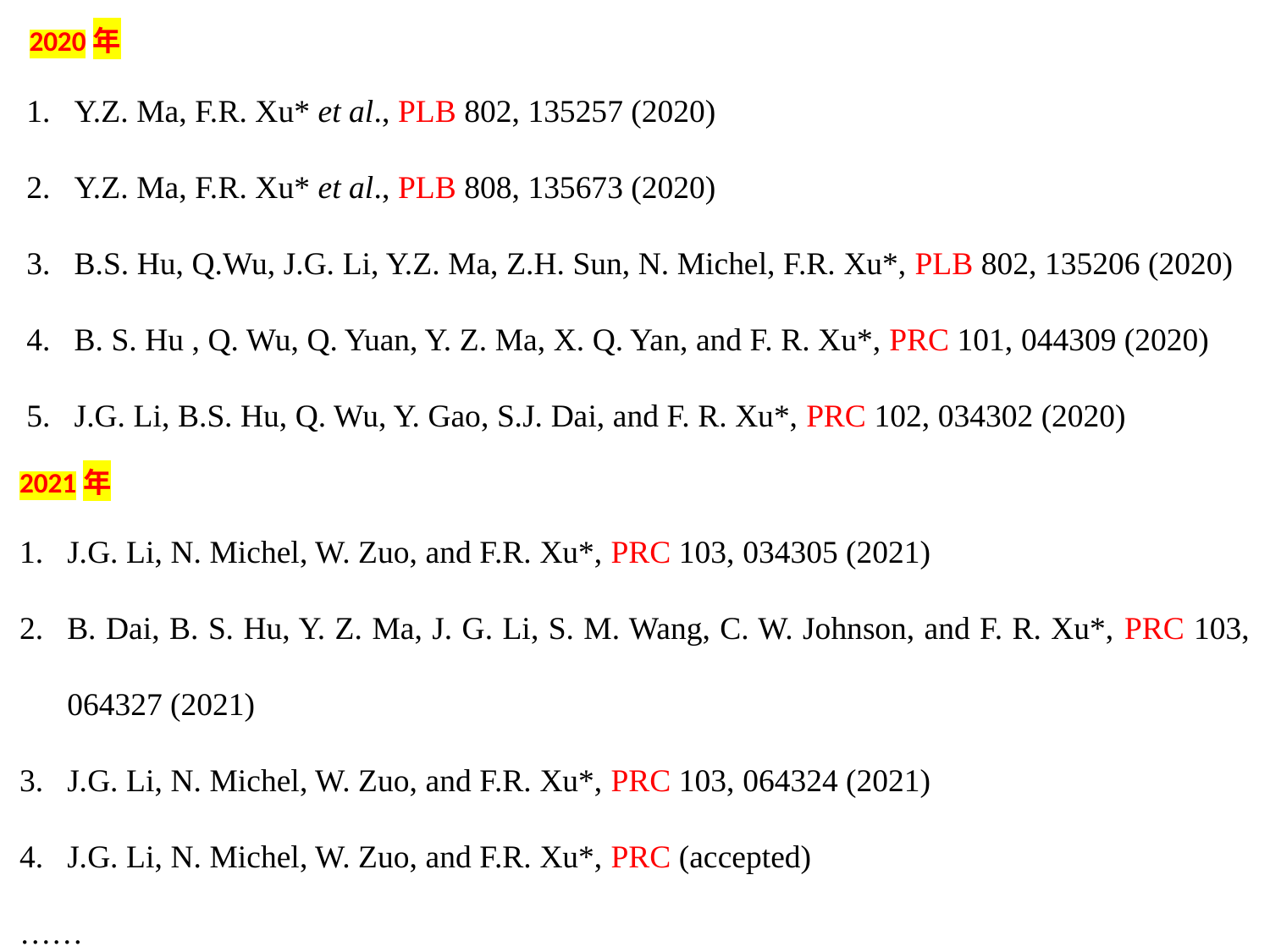

2020年
Y.Z. Ma, F.R. Xu* et al., PLB 802, 135257 (2020)
Y.Z. Ma, F.R. Xu* et al., PLB 808, 135673 (2020)
B.S. Hu, Q.Wu, J.G. Li, Y.Z. Ma, Z.H. Sun, N. Michel, F.R. Xu*, PLB 802, 135206 (2020)
B. S. Hu , Q. Wu, Q. Yuan, Y. Z. Ma, X. Q. Yan, and F. R. Xu*, PRC 101, 044309 (2020)
J.G. Li, B.S. Hu, Q. Wu, Y. Gao, S.J. Dai, and F. R. Xu*, PRC 102, 034302 (2020)
2021年
J.G. Li, N. Michel, W. Zuo, and F.R. Xu*, PRC 103, 034305 (2021)
B. Dai, B. S. Hu, Y. Z. Ma, J. G. Li, S. M. Wang, C. W. Johnson, and F. R. Xu*, PRC 103, 064327 (2021)
J.G. Li, N. Michel, W. Zuo, and F.R. Xu*, PRC 103, 064324 (2021)
J.G. Li, N. Michel, W. Zuo, and F.R. Xu*, PRC (accepted)
……